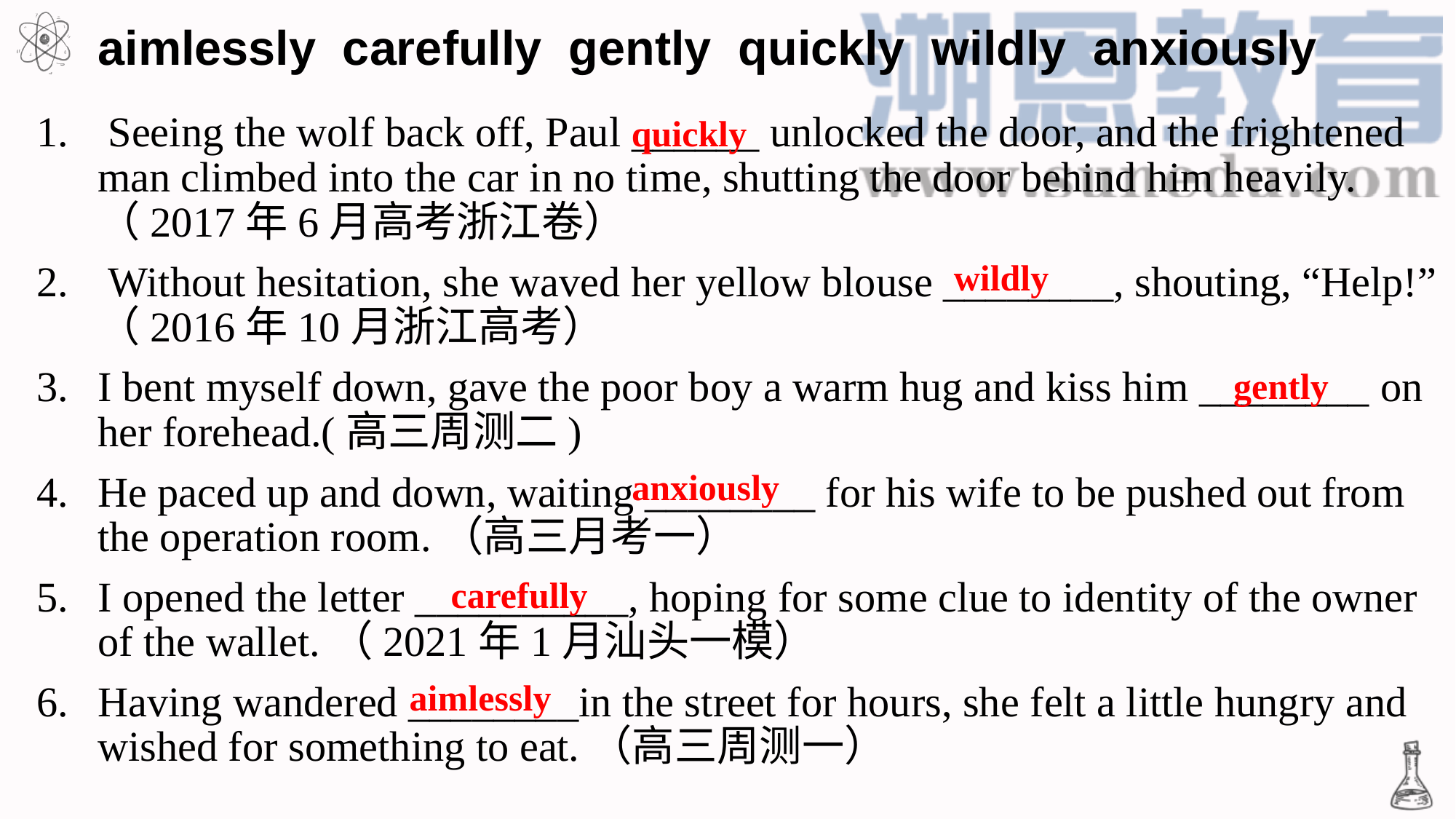

aimlessly  carefully  gently  quickly  wildly  anxiously
 Seeing the wolf back off, Paul ______ unlocked the door, and the frightened man climbed into the car in no time, shutting the door behind him heavily.（2017年6月高考浙江卷）
 Without hesitation, she waved her yellow blouse ________, shouting, “Help!” （2016年10月浙江高考）
I bent myself down, gave the poor boy a warm hug and kiss him ________ on her forehead.(高三周测二)
He paced up and down, waiting ________ for his wife to be pushed out from the operation room.（高三月考一）
I opened the letter __________, hoping for some clue to identity of the owner of the wallet.（2021年1月汕头一模）
Having wandered ________in the street for hours, she felt a little hungry and wished for something to eat.（高三周测一）

quickly
wildly
gently
anxiously
carefully
aimlessly